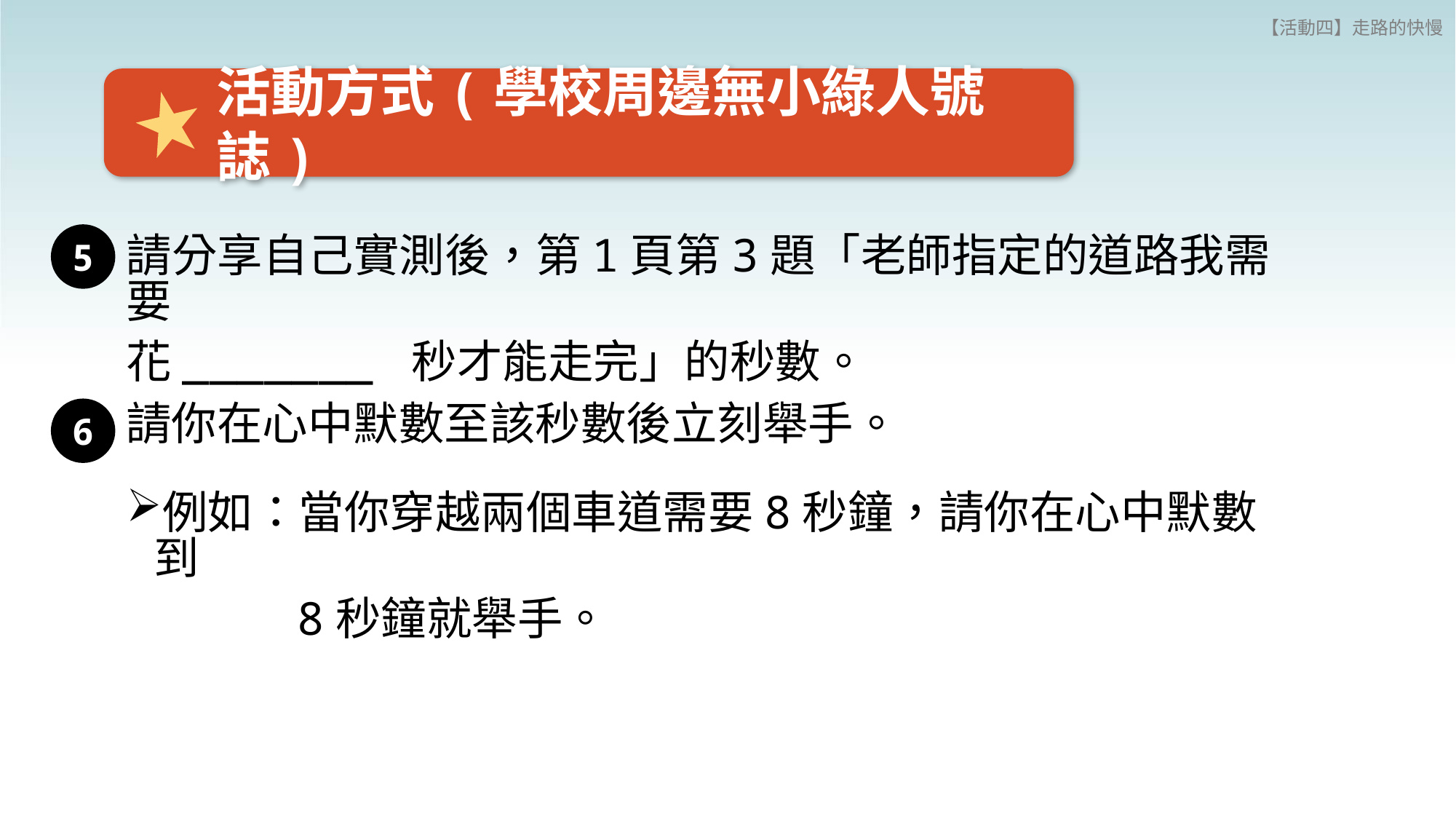

【活動四】走路的快慢
活動方式(學校周邊無小綠人號誌)

5
請分享自己實測後，第1頁第3題「老師指定的道路我需要
花_______ 秒才能走完」的秒數。
請你在心中默數至該秒數後立刻舉手。
6
例如：當你穿越兩個車道需要8秒鐘，請你在心中默數到
8秒鐘就舉手。